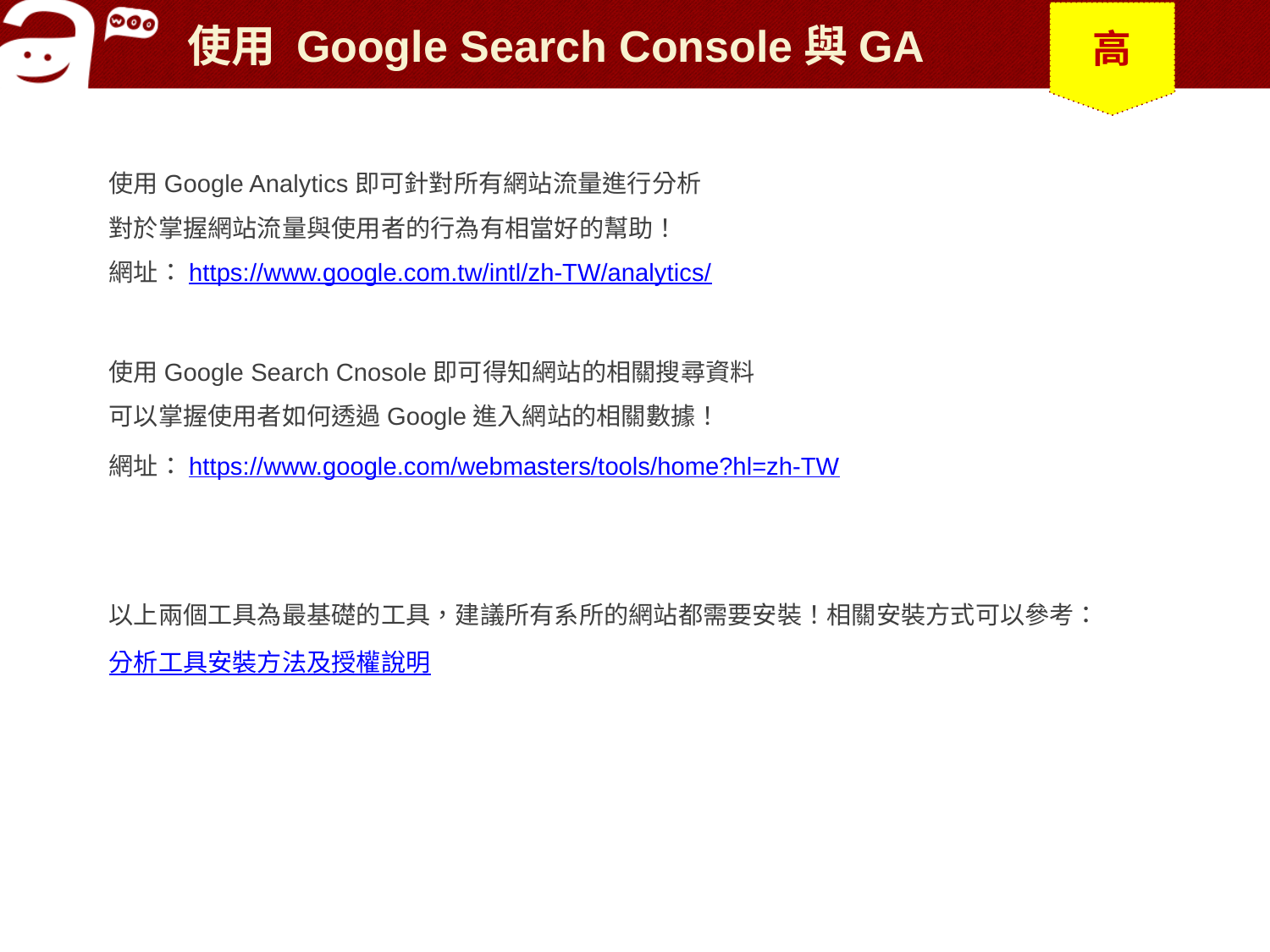

# 使用 Google Search Console與GA

高
使用Google Analytics即可針對所有網站流量進行分析
對於掌握網站流量與使用者的行為有相當好的幫助！
網址：https://www.google.com.tw/intl/zh-TW/analytics/

使用Google Search Cnosole即可得知網站的相關搜尋資料
可以掌握使用者如何透過Google進入網站的相關數據！
網址：https://www.google.com/webmasters/tools/home?hl=zh-TW

以上兩個工具為最基礎的工具，建議所有系所的網站都需要安裝！相關安裝方式可以參考：分析工具安裝方法及授權說明